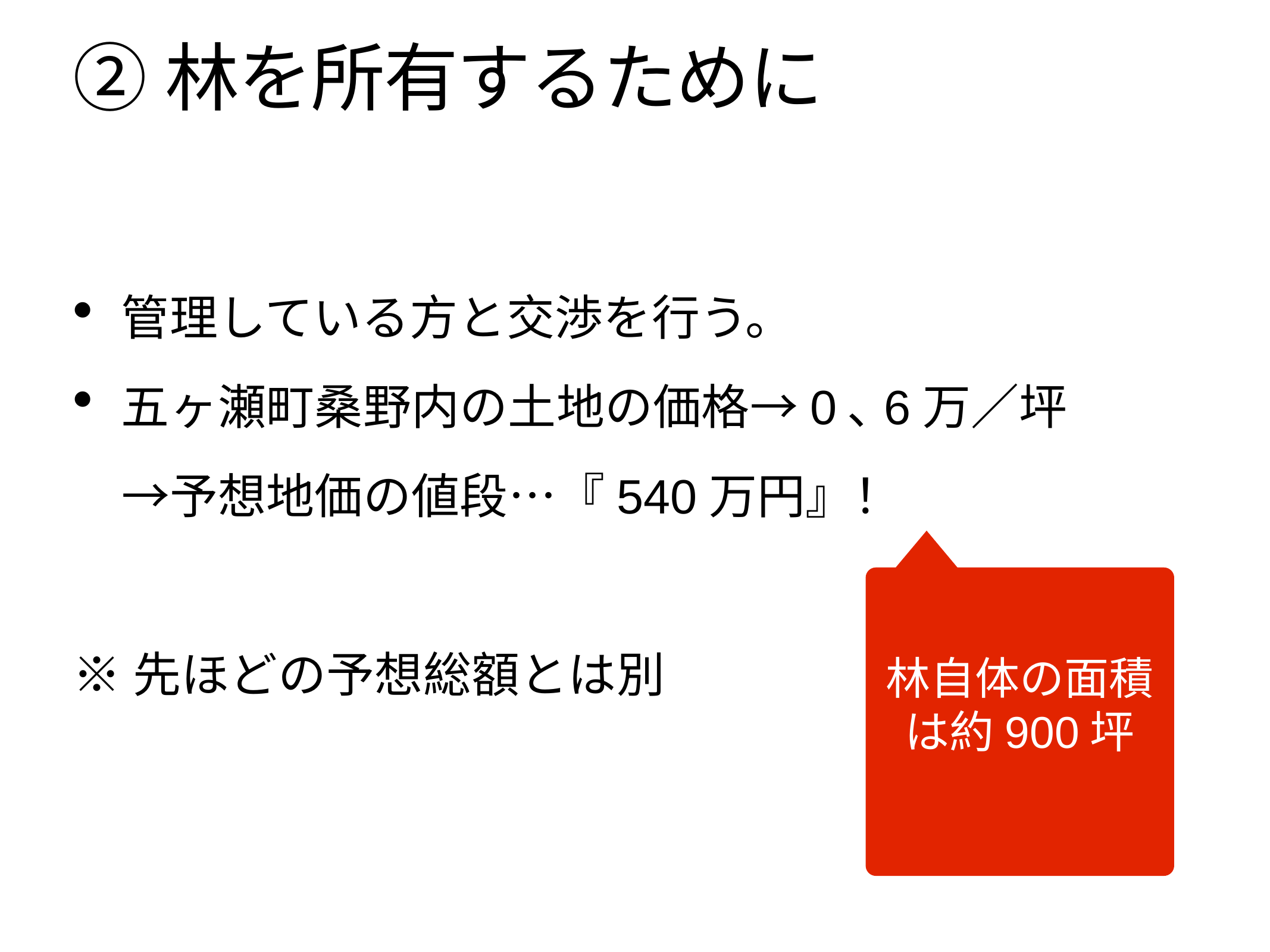

# ②林を所有するために

管理している方と交渉を行う。
五ヶ瀬町桑野内の土地の価格→0､6万／坪
　→予想地価の値段…『540万円』！

※先ほどの予想総額とは別
林自体の面積は約900坪